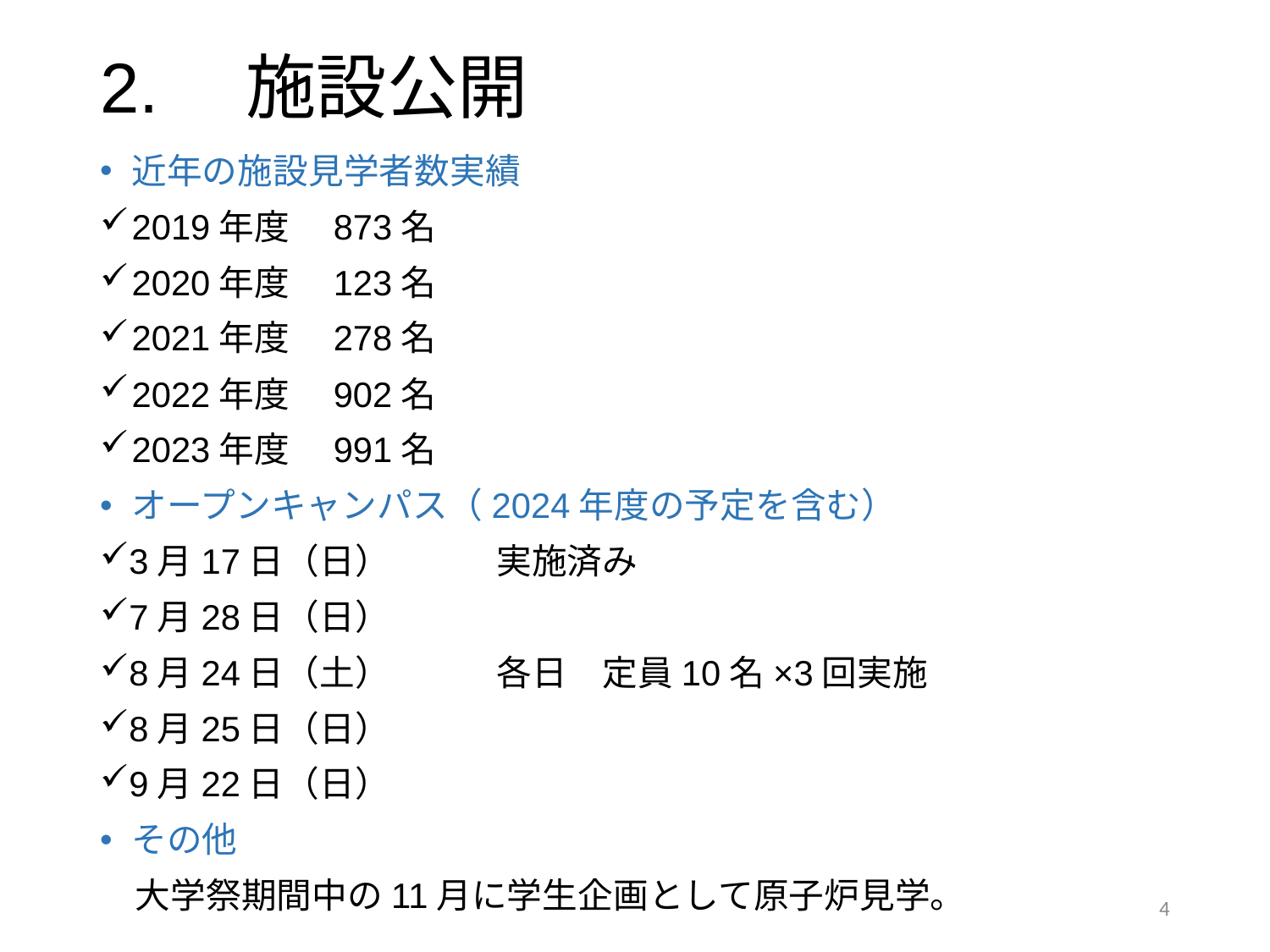

# 2.　施設公開
近年の施設見学者数実績
2019年度　873名
2020年度　123名
2021年度　278名
2022年度　902名
2023年度　991名
オープンキャンパス（2024年度の予定を含む）
3月17日（日）　　　実施済み
7月28日（日）
8月24日（土）　　　各日　定員10名×3回実施
8月25日（日）
9月22日（日）
その他
　大学祭期間中の11月に学生企画として原子炉見学。
4